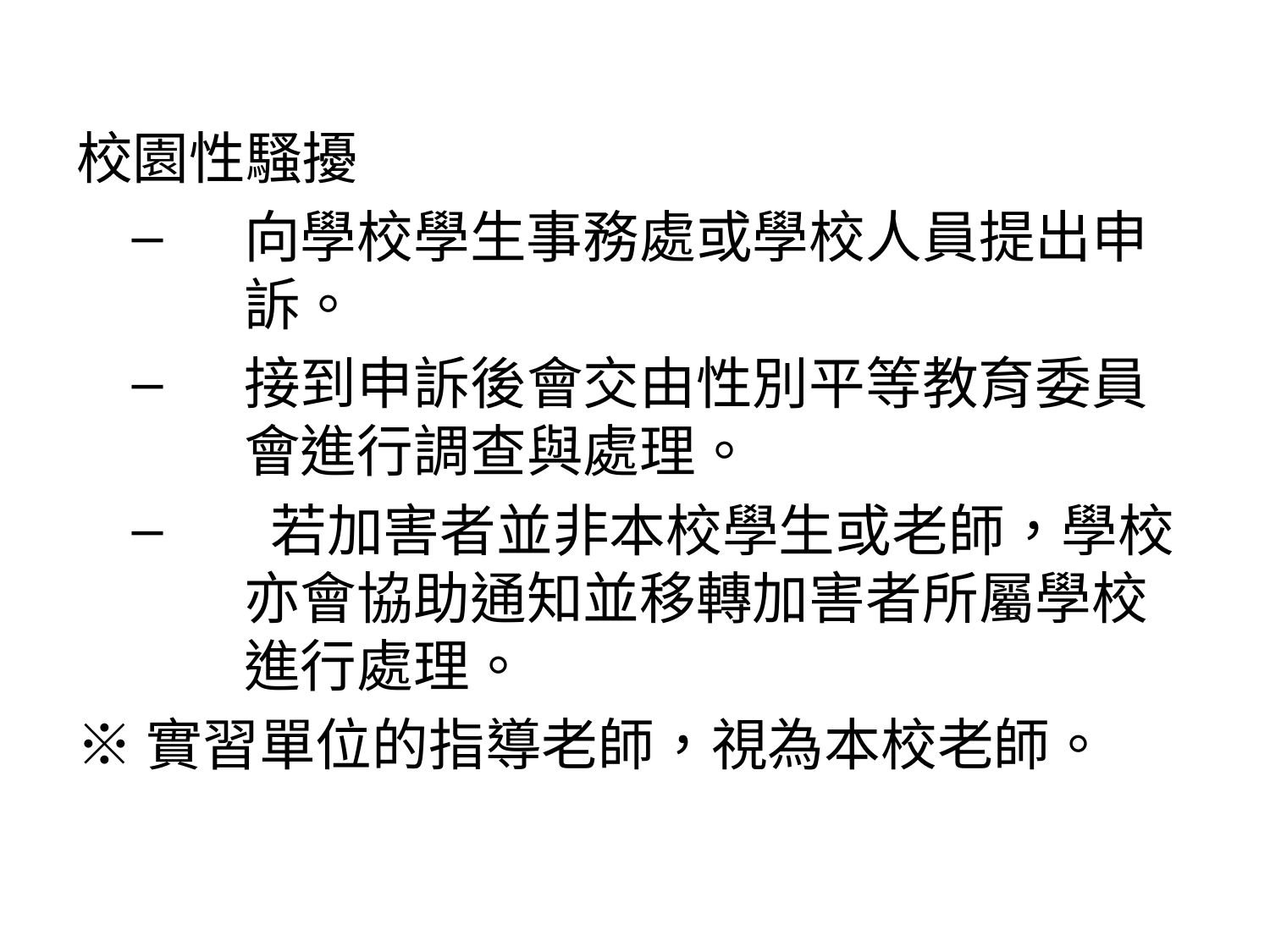

校園性騷擾
向學校學生事務處或學校人員提出申訴。
接到申訴後會交由性別平等教育委員會進行調查與處理。
 若加害者並非本校學生或老師，學校亦會協助通知並移轉加害者所屬學校進行處理。
※實習單位的指導老師，視為本校老師。